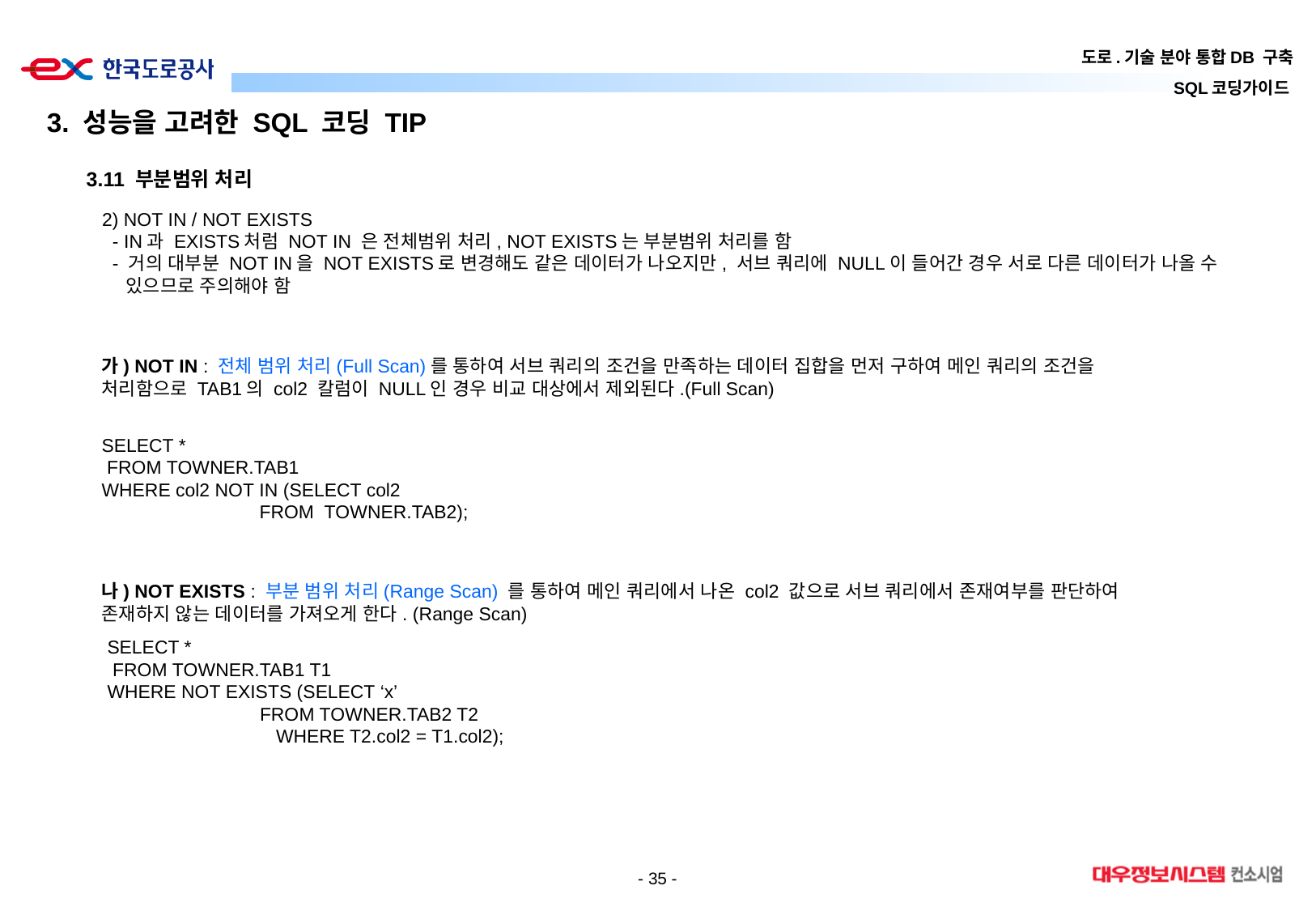

3. 성능을 고려한 SQL 코딩 TIP
3.11 부분범위 처리
2) NOT IN / NOT EXISTS
  - IN과 EXISTS처럼 NOT IN 은 전체범위 처리, NOT EXISTS는 부분범위 처리를 함
  - 거의 대부분 NOT IN을 NOT EXISTS로 변경해도 같은 데이터가 나오지만, 서브 쿼리에 NULL이 들어간 경우 서로 다른 데이터가 나올 수 있으므로 주의해야 함
가) NOT IN : 전체 범위 처리(Full Scan)를 통하여 서브 쿼리의 조건을 만족하는 데이터 집합을 먼저 구하여 메인 쿼리의 조건을 처리함으로 TAB1의 col2 칼럼이 NULL인 경우 비교 대상에서 제외된다.(Full Scan)
SELECT *
 FROM TOWNER.TAB1
WHERE col2 NOT IN (SELECT col2
                              FROM  TOWNER.TAB2);
나) NOT EXISTS : 부분 범위 처리(Range Scan) 를 통하여 메인 쿼리에서 나온 col2 값으로 서브 쿼리에서 존재여부를 판단하여 존재하지 않는 데이터를 가져오게 한다. (Range Scan)

SELECT *
 FROM TOWNER.TAB1 T1
WHERE NOT EXISTS (SELECT ‘x’
                             FROM TOWNER.TAB2 T2
	         WHERE T2.col2 = T1.col2);